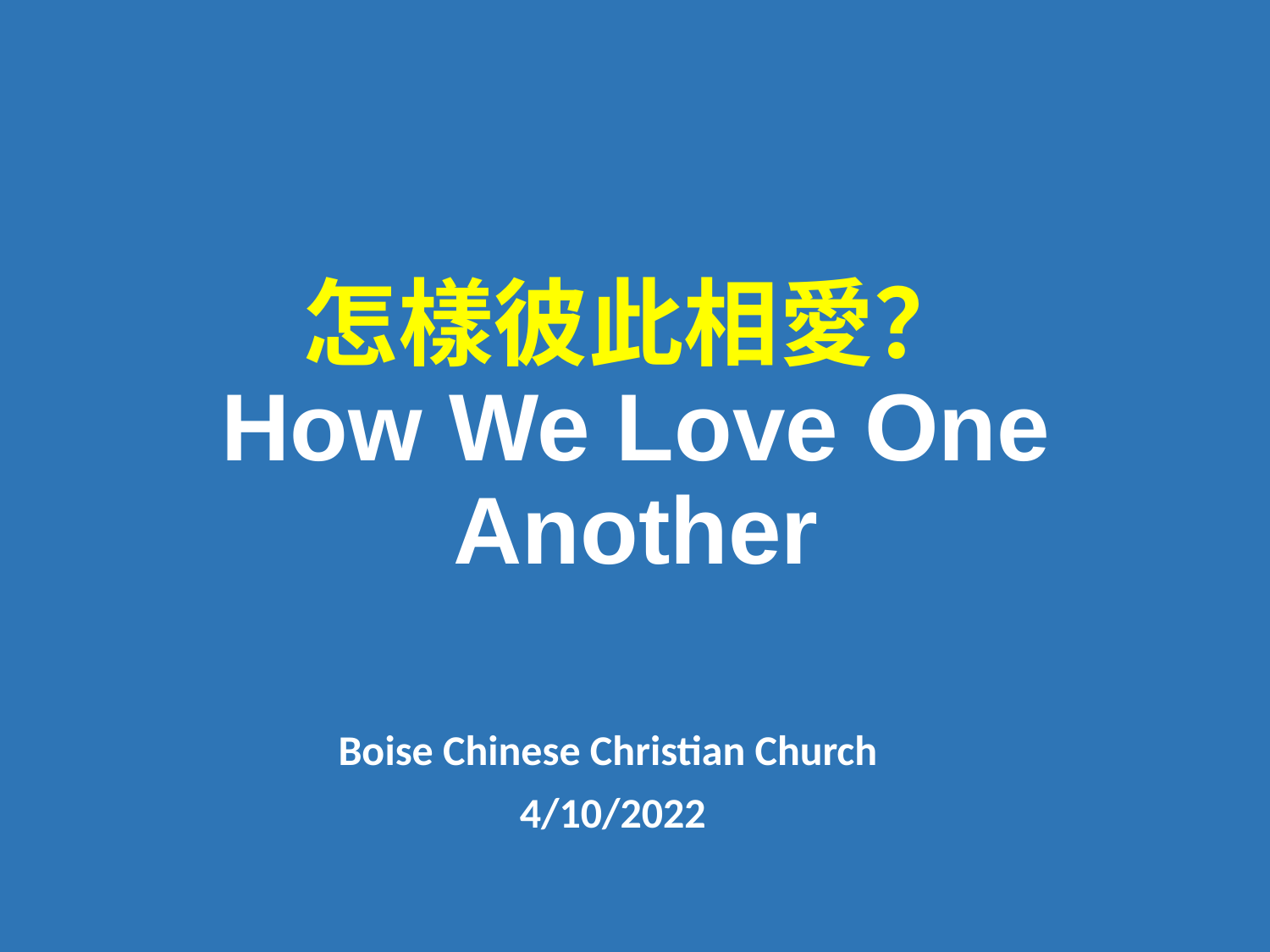

# 怎樣彼此相愛？ How We Love One Another
Boise Chinese Christian Church
4/10/2022